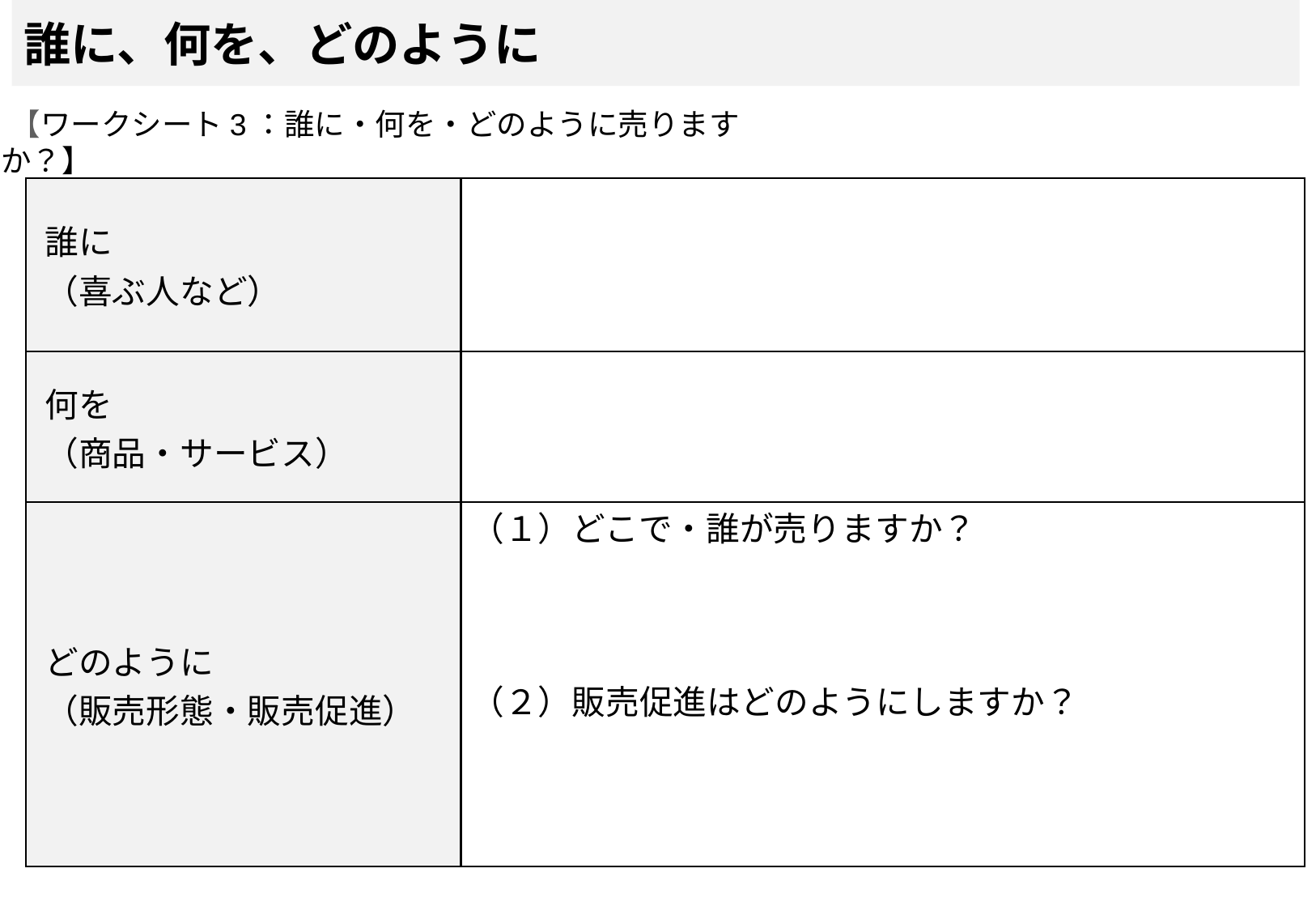

# 誰に、何を、どのように
【ワークシート3：誰に・何を・どのように売りますか？】

| 誰に （喜ぶ人など） |  |
| --- | --- |
| 何を （商品・サービス） |  |
| どのように （販売形態・販売促進） | （１）どこで・誰が売りますか？　 　   （２）販売促進はどのようにしますか？ |